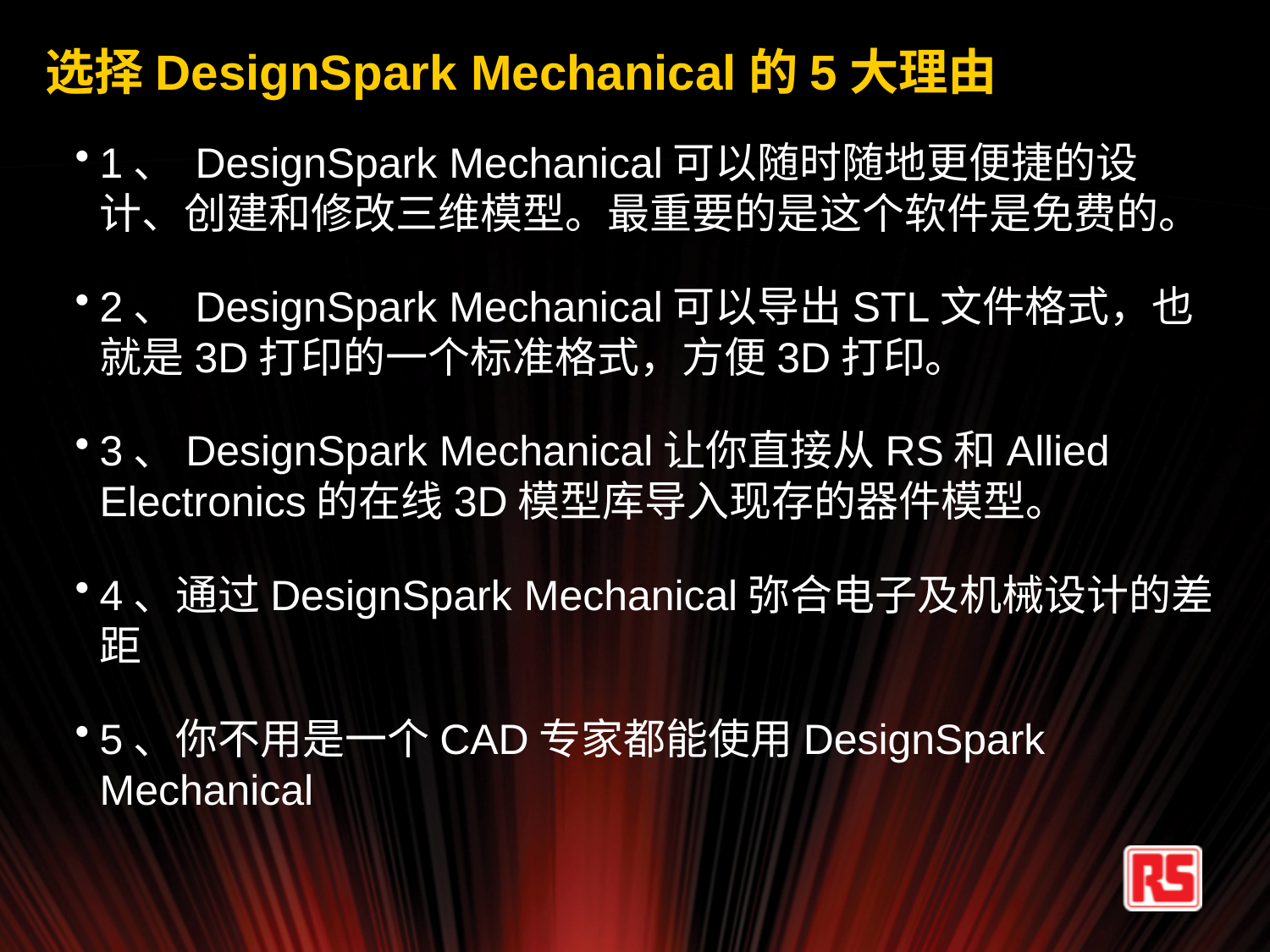

# 选择DesignSpark Mechanical的5大理由
1、 DesignSpark Mechanical可以随时随地更便捷的设计、创建和修改三维模型。最重要的是这个软件是免费的。
2、 DesignSpark Mechanical可以导出STL文件格式，也就是3D打印的一个标准格式，方便3D打印。
3、DesignSpark Mechanical让你直接从RS和Allied Electronics的在线3D模型库导入现存的器件模型。
4、通过DesignSpark Mechanical弥合电子及机械设计的差距
5、你不用是一个CAD专家都能使用DesignSpark Mechanical